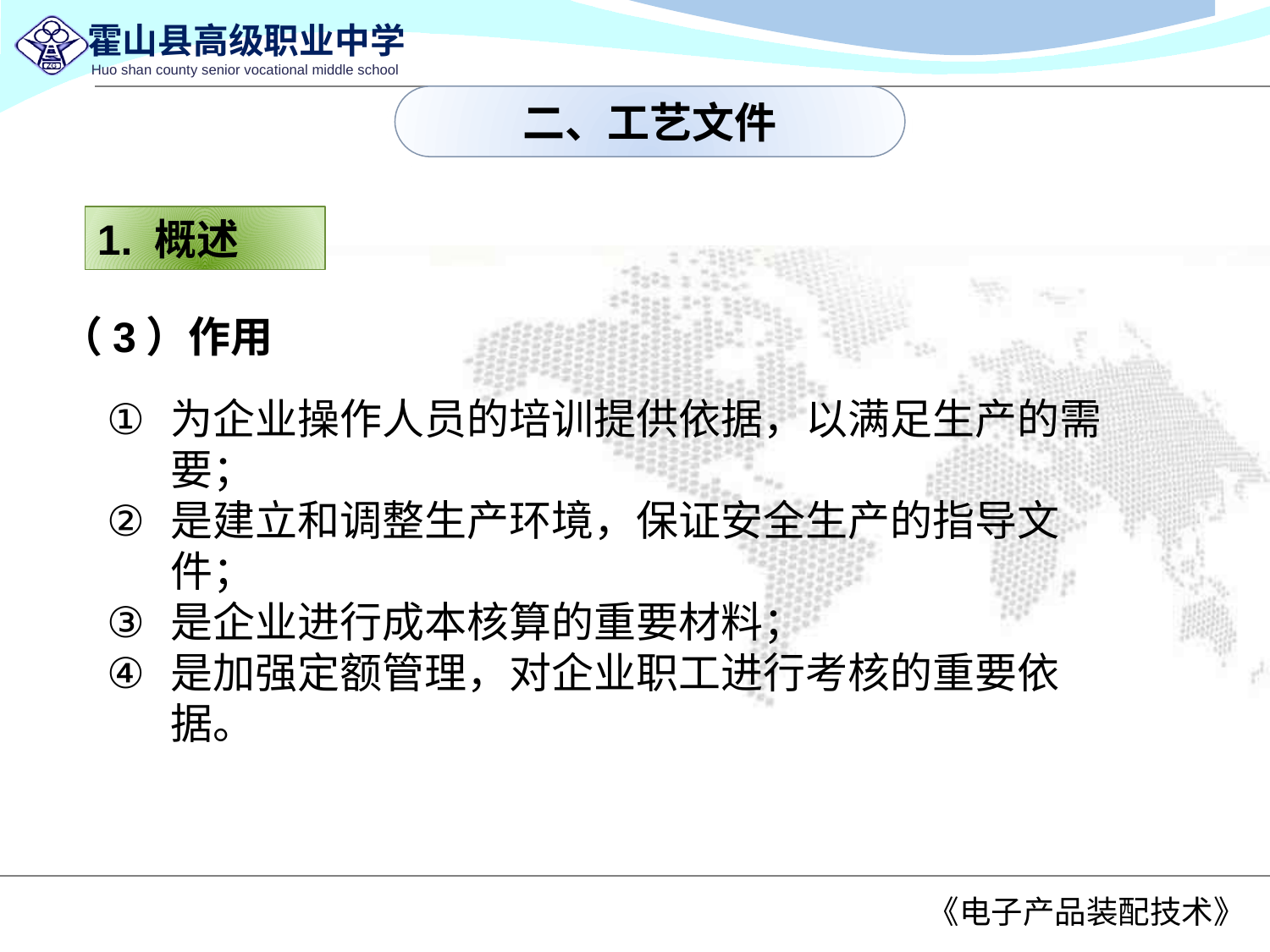

二、工艺文件
1. 概述
（3）作用
为企业操作人员的培训提供依据，以满足生产的需要；
是建立和调整生产环境，保证安全生产的指导文件；
是企业进行成本核算的重要材料；
是加强定额管理，对企业职工进行考核的重要依据。